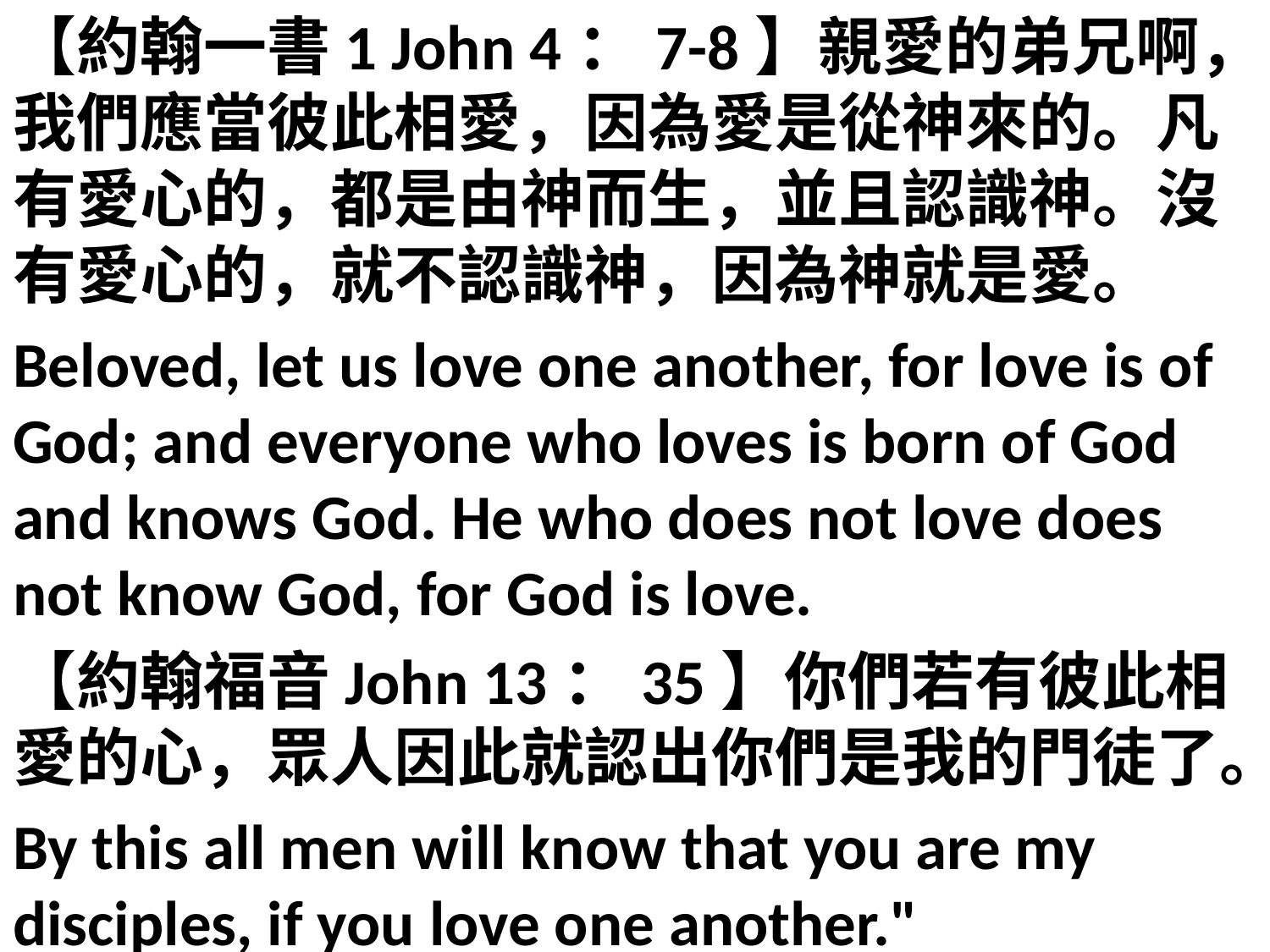

【約翰一書1 John 4：7-8】親愛的弟兄啊，我們應當彼此相愛，因為愛是從神來的。凡有愛心的，都是由神而生，並且認識神。沒有愛心的，就不認識神，因為神就是愛。
Beloved, let us love one another, for love is of God; and everyone who loves is born of God and knows God. He who does not love does not know God, for God is love.
【約翰福音John 13：35】你們若有彼此相愛的心，眾人因此就認出你們是我的門徒了。
By this all men will know that you are my disciples, if you love one another."